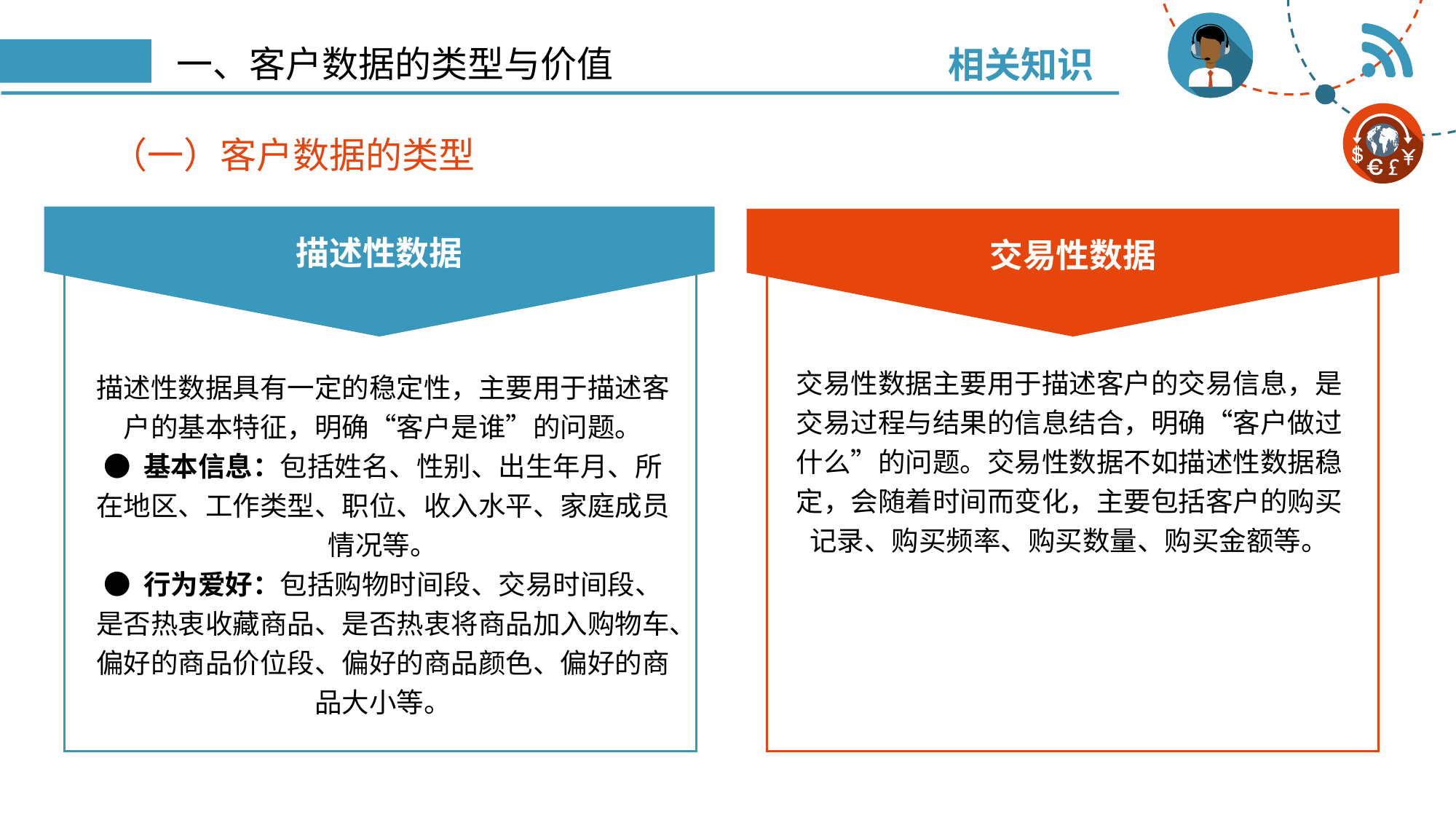

相关知识
# 一、客户数据的类型与价值
（一）客户数据的类型
描述性数据

交易性数据

交易性数据主要用于描述客户的交易信息，是交易过程与结果的信息结合，明确“客户做过什么”的问题。交易性数据不如描述性数据稳定，会随着时间而变化，主要包括客户的购买记录、购买频率、购买数量、购买金额等。
描述性数据具有一定的稳定性，主要用于描述客户的基本特征，明确“客户是谁”的问题。
● 基本信息：包括姓名、性别、出生年月、所在地区、工作类型、职位、收入水平、家庭成员情况等。
● 行为爱好：包括购物时间段、交易时间段、是否热衷收藏商品、是否热衷将商品加入购物车、偏好的商品价位段、偏好的商品颜色、偏好的商品大小等。